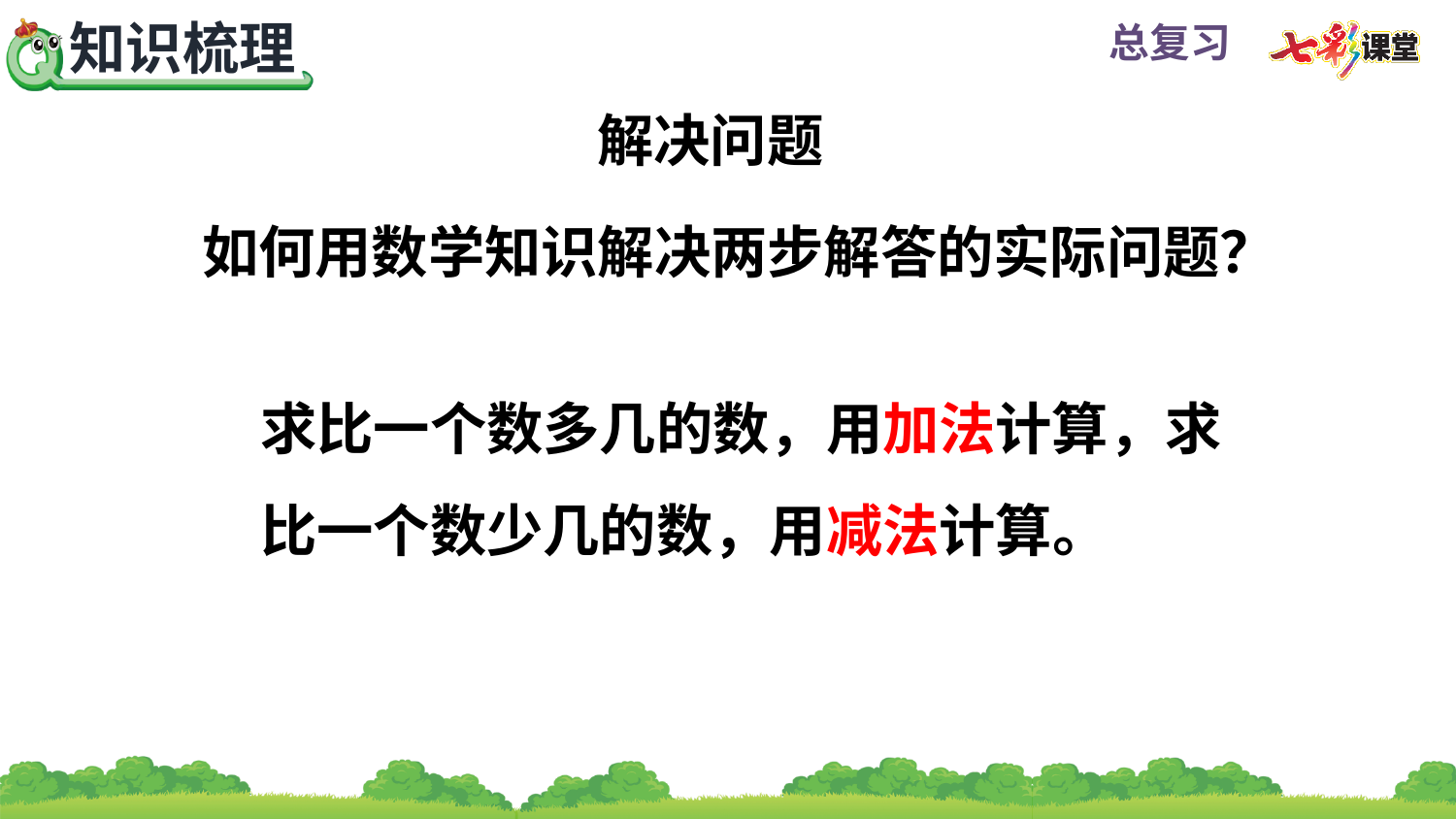

解决问题
如何用数学知识解决两步解答的实际问题？
求比一个数多几的数，用加法计算，求比一个数少几的数，用减法计算。